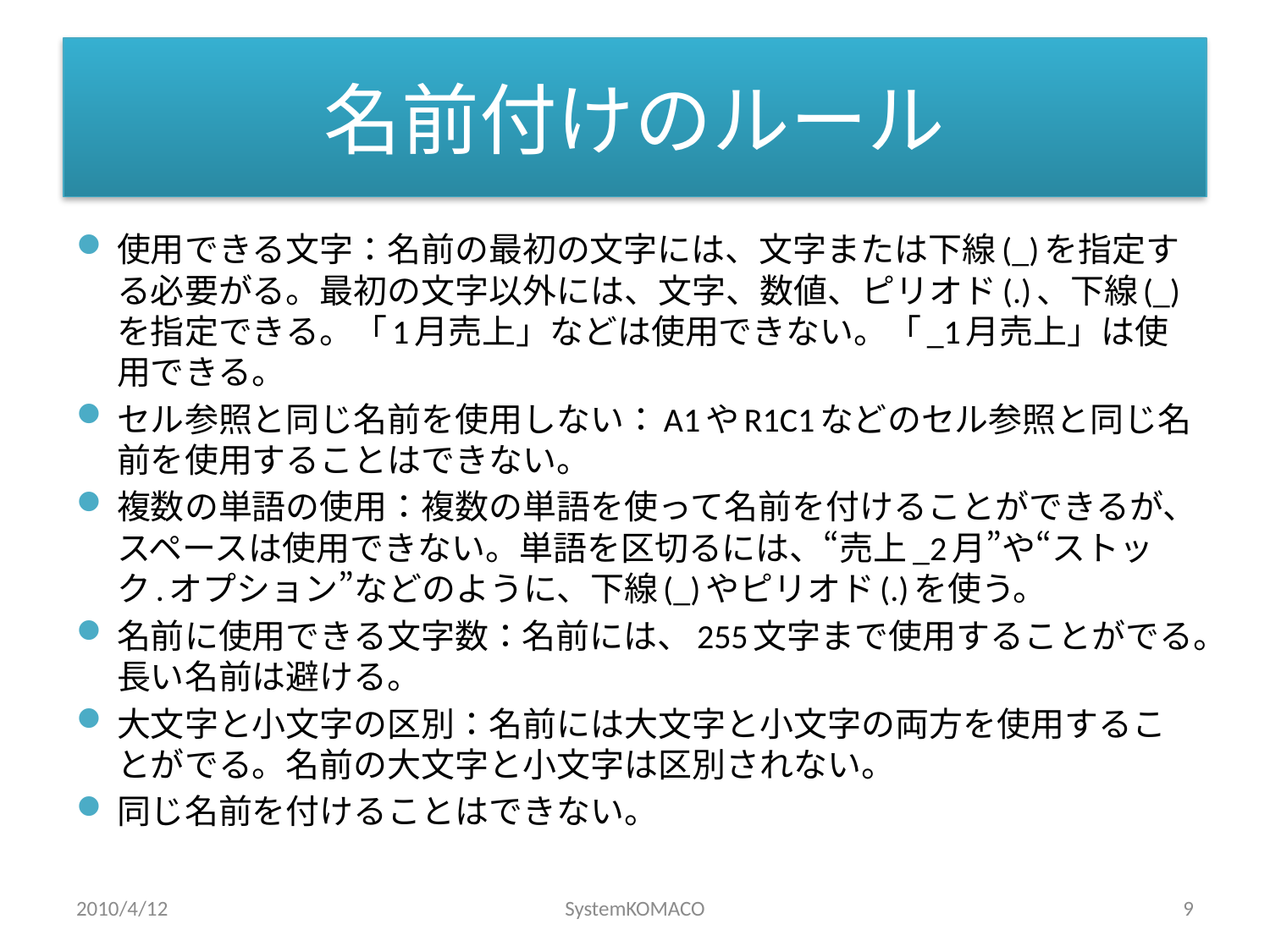

# 名前付けのルール
使用できる文字：名前の最初の文字には、文字または下線(_)を指定する必要がる。最初の文字以外には、文字、数値、ピリオド(.)、下線(_)を指定できる。「1月売上」などは使用できない。「_1月売上」は使用できる。
セル参照と同じ名前を使用しない：A1やR1C1などのセル参照と同じ名前を使用することはできない。
複数の単語の使用：複数の単語を使って名前を付けることができるが、スペースは使用できない。単語を区切るには、“売上_2月”や“ストック.オプション”などのように、下線(_)やピリオド(.)を使う。
名前に使用できる文字数：名前には、255文字まで使用することがでる。長い名前は避ける。
大文字と小文字の区別：名前には大文字と小文字の両方を使用することがでる。名前の大文字と小文字は区別されない。
同じ名前を付けることはできない。

2010/4/12
SystemKOMACO
9